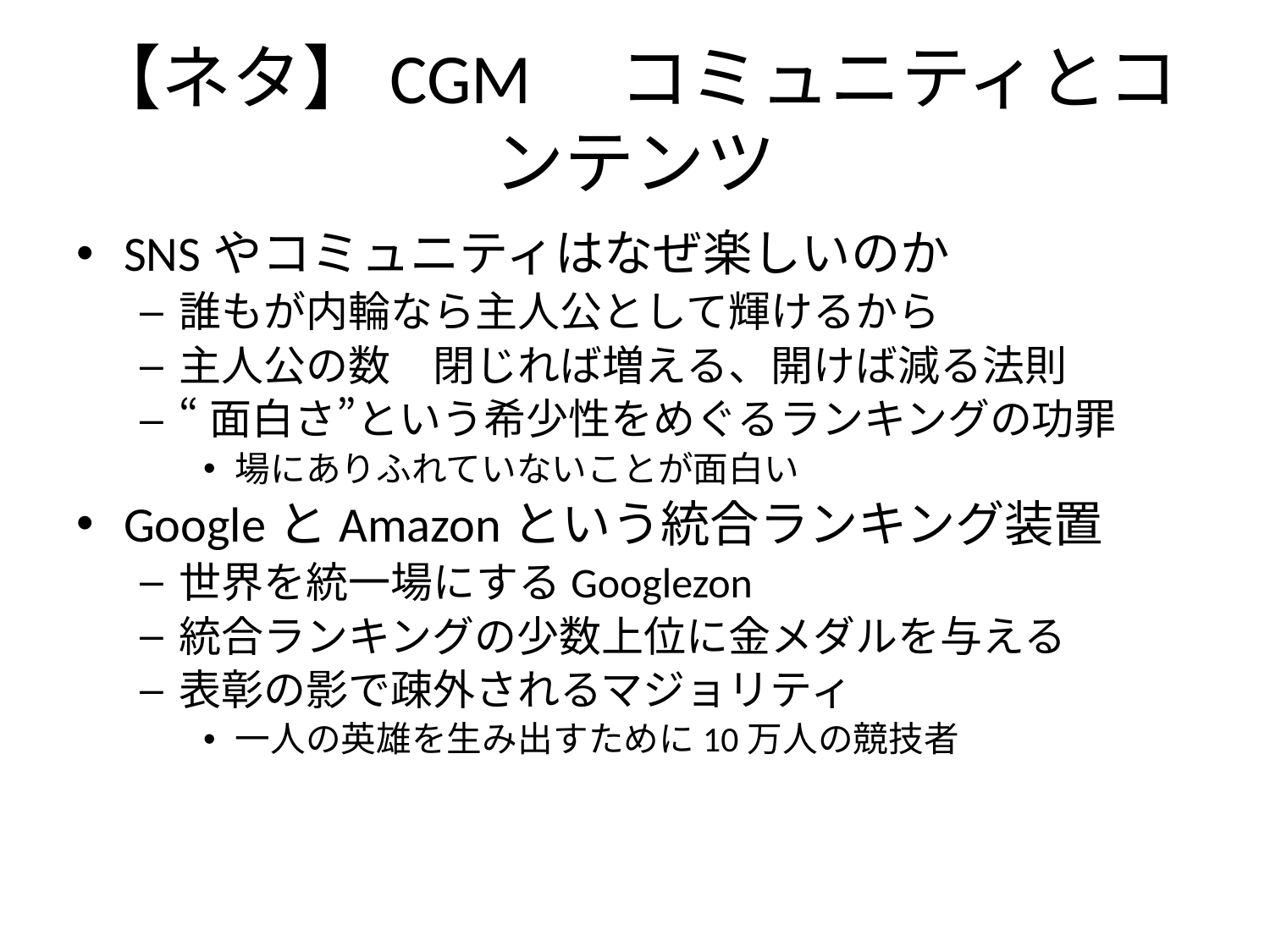

# 【ネタ】CGM　コミュニティとコンテンツ
SNSやコミュニティはなぜ楽しいのか
誰もが内輪なら主人公として輝けるから
主人公の数　閉じれば増える、開けば減る法則
“面白さ”という希少性をめぐるランキングの功罪
場にありふれていないことが面白い
GoogleとAmazonという統合ランキング装置
世界を統一場にするGooglezon
統合ランキングの少数上位に金メダルを与える
表彰の影で疎外されるマジョリティ
一人の英雄を生み出すために10万人の競技者